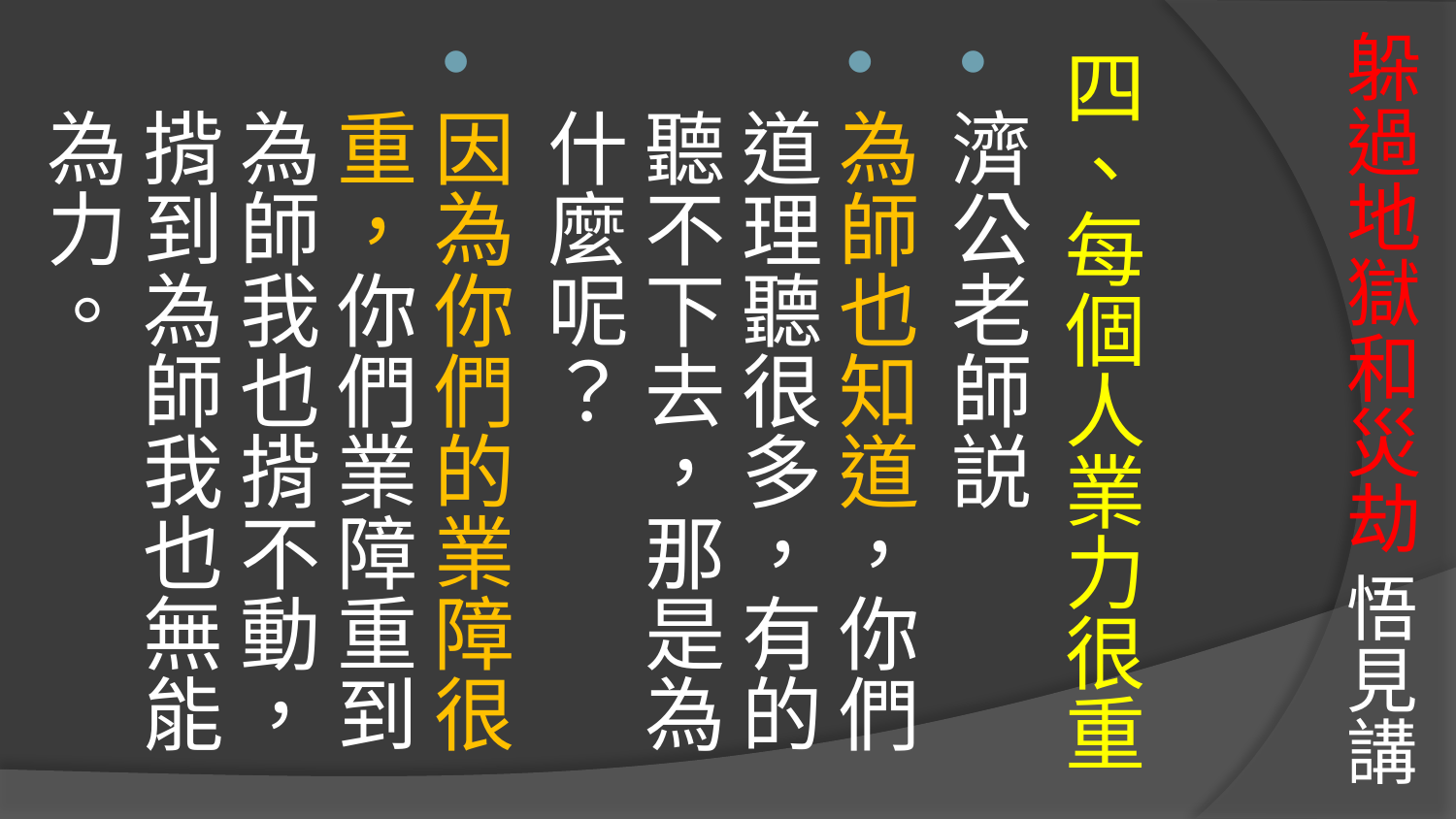

# 躲過地獄和災劫 悟見講
四、每個人業力很重
濟公老師説
為師也知道，你們道理聽很多，有的聽不下去，那是為什麼呢？
因為你們的業障很重，你們業障重到為師我也揹不動，揹到為師我也無能為力。